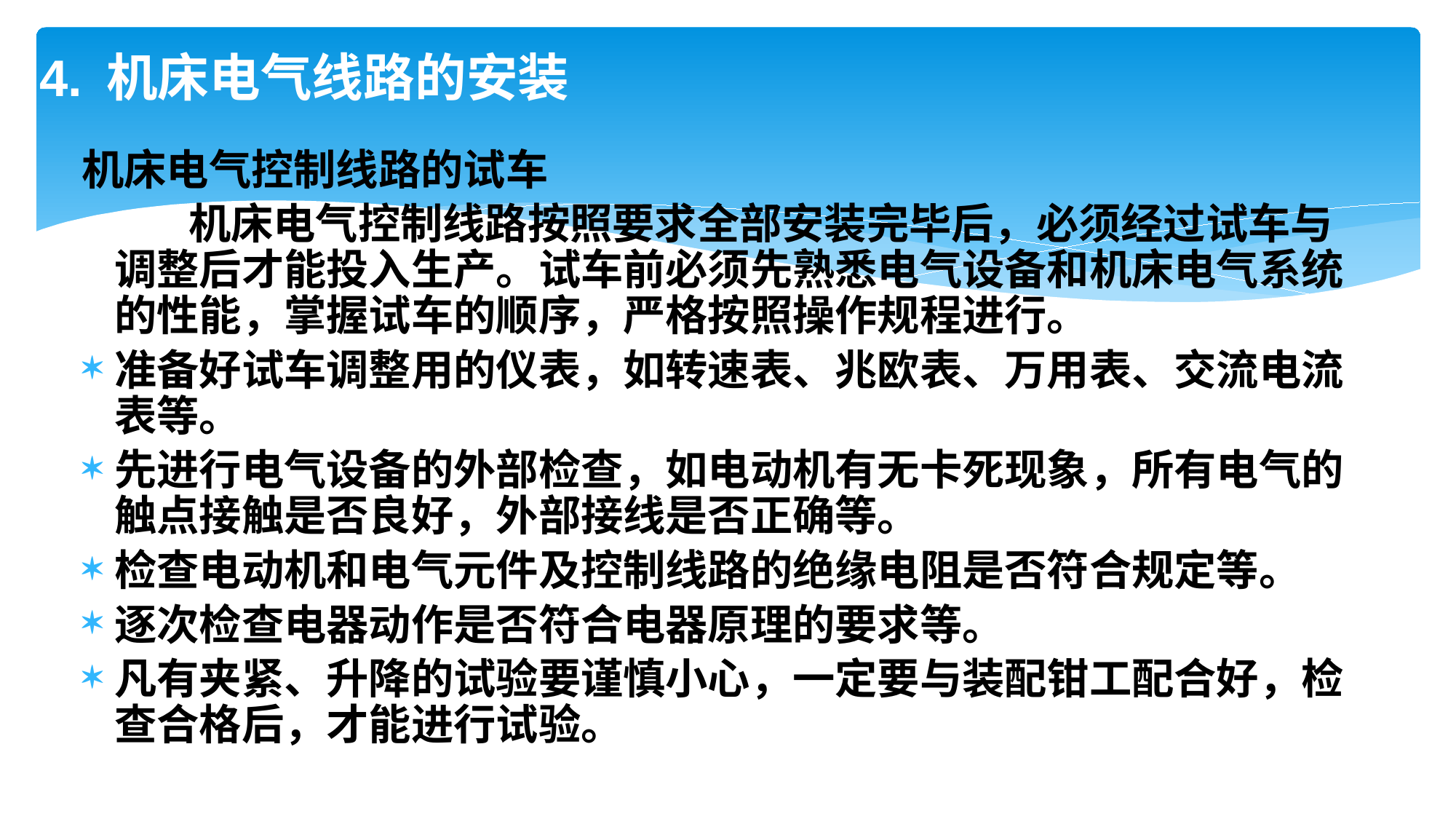

# 4. 机床电气线路的安装
机床电气控制线路的试车
          机床电气控制线路按照要求全部安装完毕后，必须经过试车与调整后才能投入生产。试车前必须先熟悉电气设备和机床电气系统的性能，掌握试车的顺序，严格按照操作规程进行。
准备好试车调整用的仪表，如转速表、兆欧表、万用表、交流电流表等。
先进行电气设备的外部检查，如电动机有无卡死现象，所有电气的触点接触是否良好，外部接线是否正确等。
检查电动机和电气元件及控制线路的绝缘电阻是否符合规定等。
逐次检查电器动作是否符合电器原理的要求等。
凡有夹紧、升降的试验要谨慎小心，一定要与装配钳工配合好，检查合格后，才能进行试验。